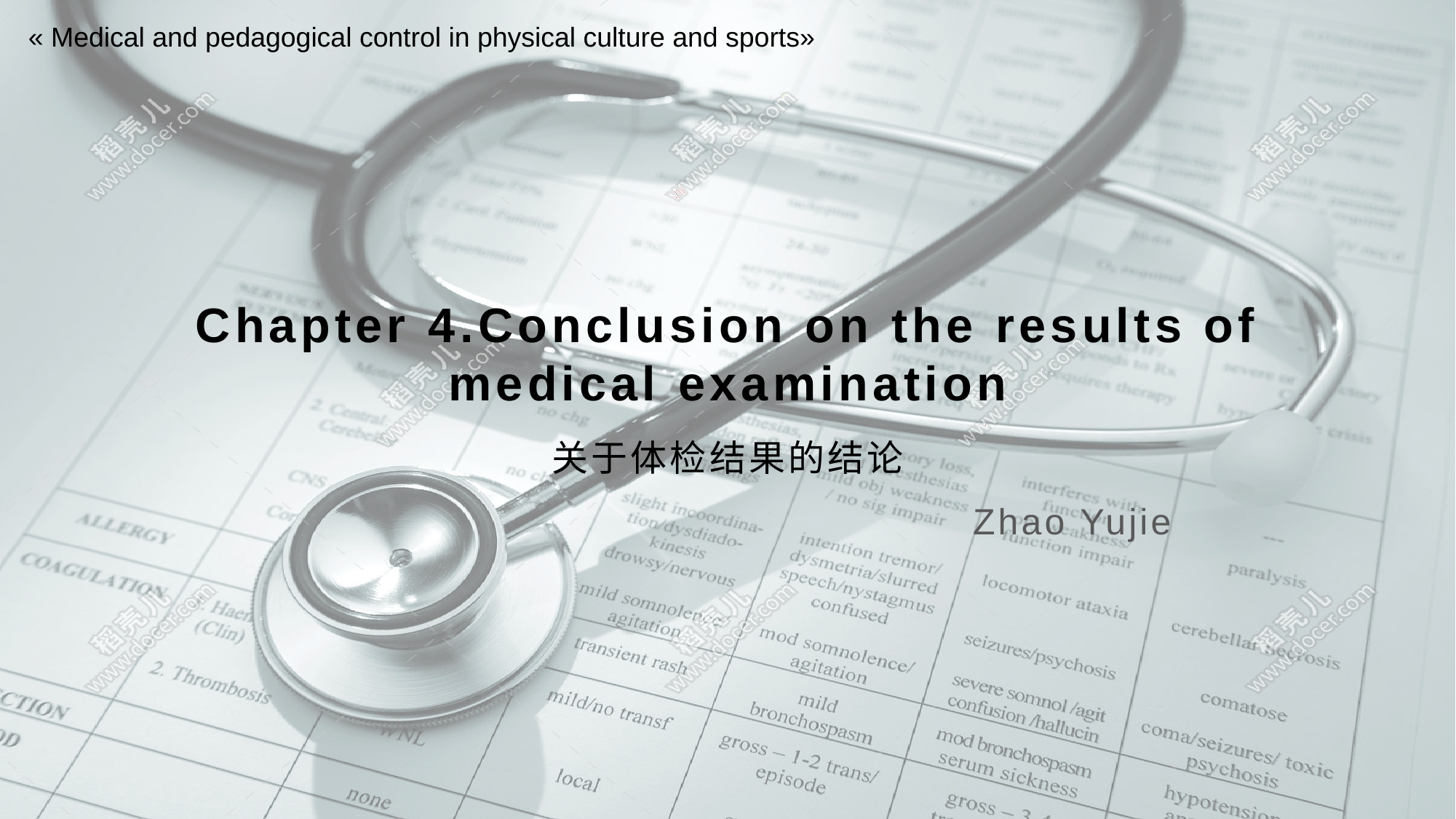

« Medical and pedagogical control in physical culture and sports»
# Chapter 4.Conclusion on the results of medical examination
关于体检结果的结论
                                                    Zhao Yujie